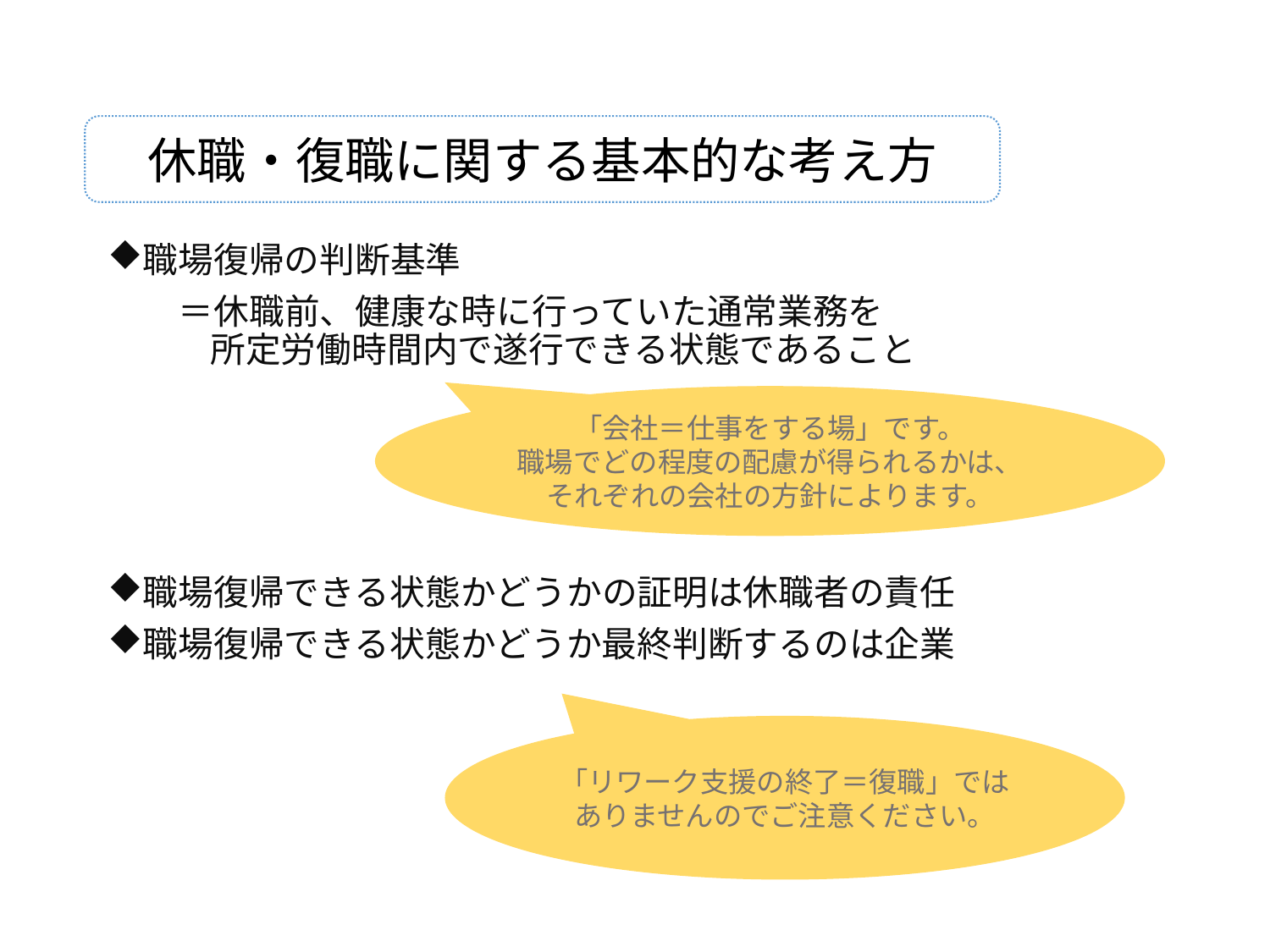

休職・復職に関する基本的な考え方
職場復帰の判断基準
　　＝休職前、健康な時に行っていた通常業務を
 　  　所定労働時間内で遂行できる状態であること

職場復帰できる状態かどうかの証明は休職者の責任
職場復帰できる状態かどうか最終判断するのは企業
「会社＝仕事をする場」です。
職場でどの程度の配慮が得られるかは、それぞれの会社の方針によります。
「リワーク支援の終了＝復職」ではありませんのでご注意ください。